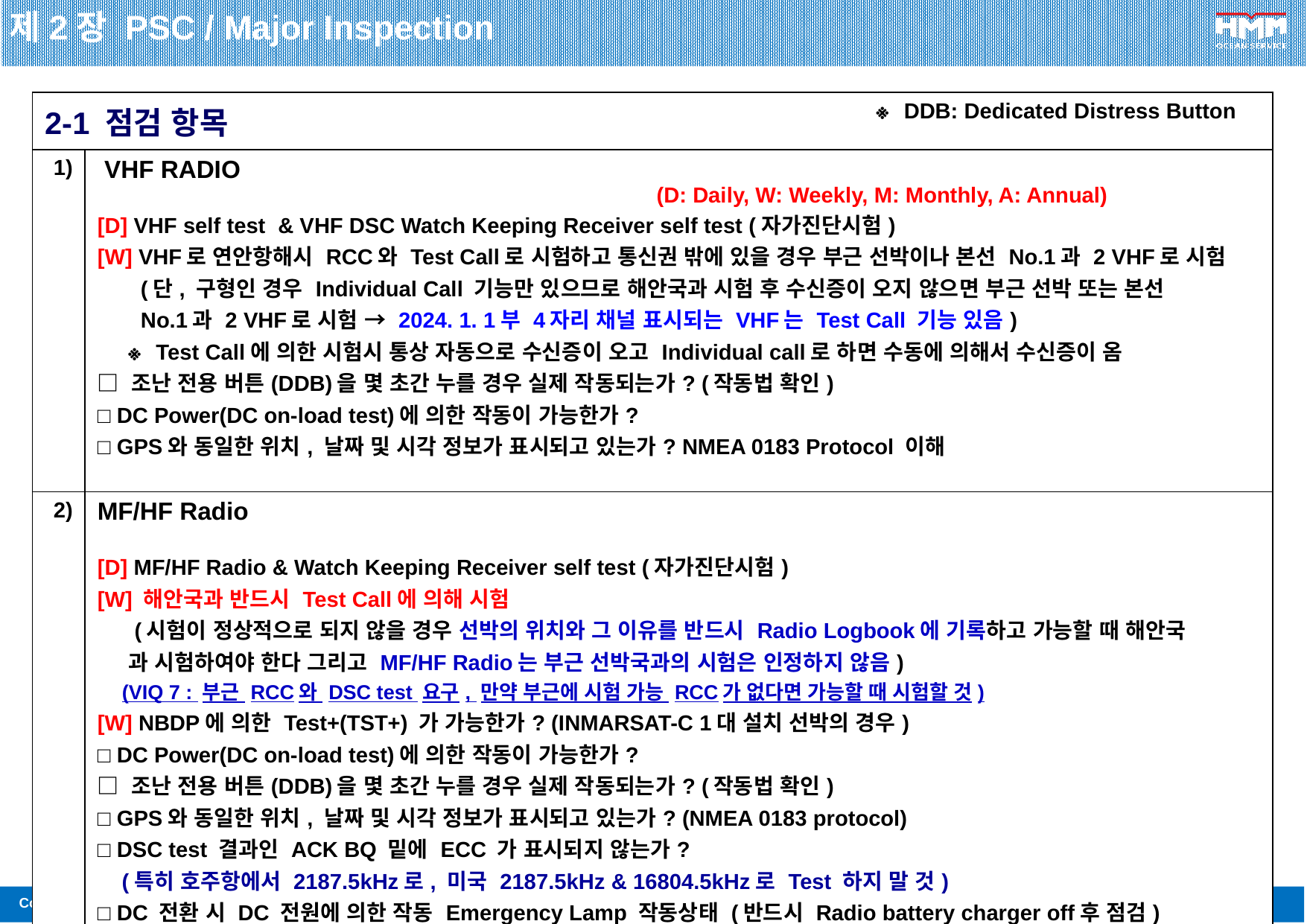

제2장 PSC / Major Inspection
※ DDB: Dedicated Distress Button
| 2-1 점검 항목 |  |
| --- | --- |
| 1) | VHF RADIO (D: Daily, W: Weekly, M: Monthly, A: Annual) [D] VHF self test & VHF DSC Watch Keeping Receiver self test (자가진단시험) [W] VHF로 연안항해시 RCC와 Test Call로 시험하고 통신권 밖에 있을 경우 부근 선박이나 본선 No.1과 2 VHF로 시험 (단, 구형인 경우 Individual Call 기능만 있으므로 해안국과 시험 후 수신증이 오지 않으면 부근 선박 또는 본선 No.1과 2 VHF로 시험 → 2024. 1. 1부 4자리 채널 표시되는 VHF는 Test Call 기능 있음) ※ Test Call에 의한 시험시 통상 자동으로 수신증이 오고 Individual call로 하면 수동에 의해서 수신증이 옴 □ 조난 전용 버튼(DDB)을 몇 초간 누를 경우 실제 작동되는가? (작동법 확인) □ DC Power(DC on-load test)에 의한 작동이 가능한가? □ GPS와 동일한 위치, 날짜 및 시각 정보가 표시되고 있는가? NMEA 0183 Protocol 이해 |
| 2) | MF/HF Radio [D] MF/HF Radio & Watch Keeping Receiver self test (자가진단시험) [W] 해안국과 반드시 Test Call에 의해 시험 (시험이 정상적으로 되지 않을 경우 선박의 위치와 그 이유를 반드시 Radio Logbook에 기록하고 가능할 때 해안국 과 시험하여야 한다 그리고 MF/HF Radio는 부근 선박국과의 시험은 인정하지 않음) (VIQ 7 : 부근 RCC와 DSC test 요구, 만약 부근에 시험 가능 RCC가 없다면 가능할 때 시험할 것) [W] NBDP에 의한 Test+(TST+) 가 가능한가? (INMARSAT-C 1대 설치 선박의 경우) □ DC Power(DC on-load test)에 의한 작동이 가능한가? □ 조난 전용 버튼(DDB)을 몇 초간 누를 경우 실제 작동되는가? (작동법 확인) □ GPS와 동일한 위치, 날짜 및 시각 정보가 표시되고 있는가? (NMEA 0183 protocol) □ DSC test 결과인 ACK BQ 밑에 ECC 가 표시되지 않는가? (특히 호주항에서 2187.5kHz로, 미국 2187.5kHz & 16804.5kHz로 Test 하지 말 것) □ DC 전환 시 DC 전원에 의한 작동 Emergency Lamp 작동상태 (반드시 Radio battery charger off후 점검) |
SIRE VIQ 7 : DSC test with a coastal station (if in range
or at the earliest opportunity if out of range (Sep 17 2018)
Navtex coverage area
Navtex service area
설정, deficiency 받지 않도록 함
13